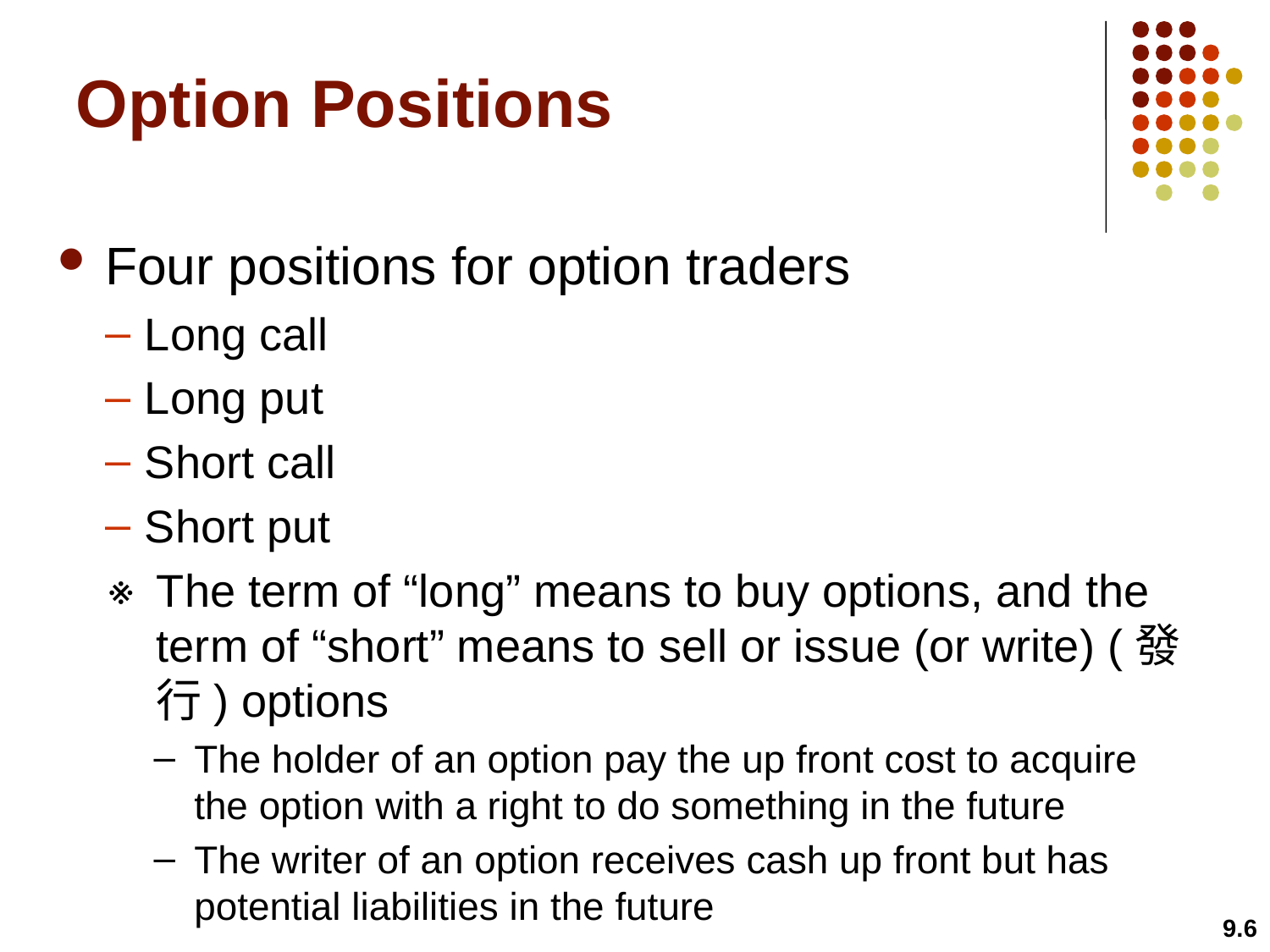

# Option Positions
Four positions for option traders
Long call
Long put
Short call
Short put
The term of “long” means to buy options, and the term of “short” means to sell or issue (or write) (發行) options
The holder of an option pay the up front cost to acquire the option with a right to do something in the future
The writer of an option receives cash up front but has potential liabilities in the future

9.6